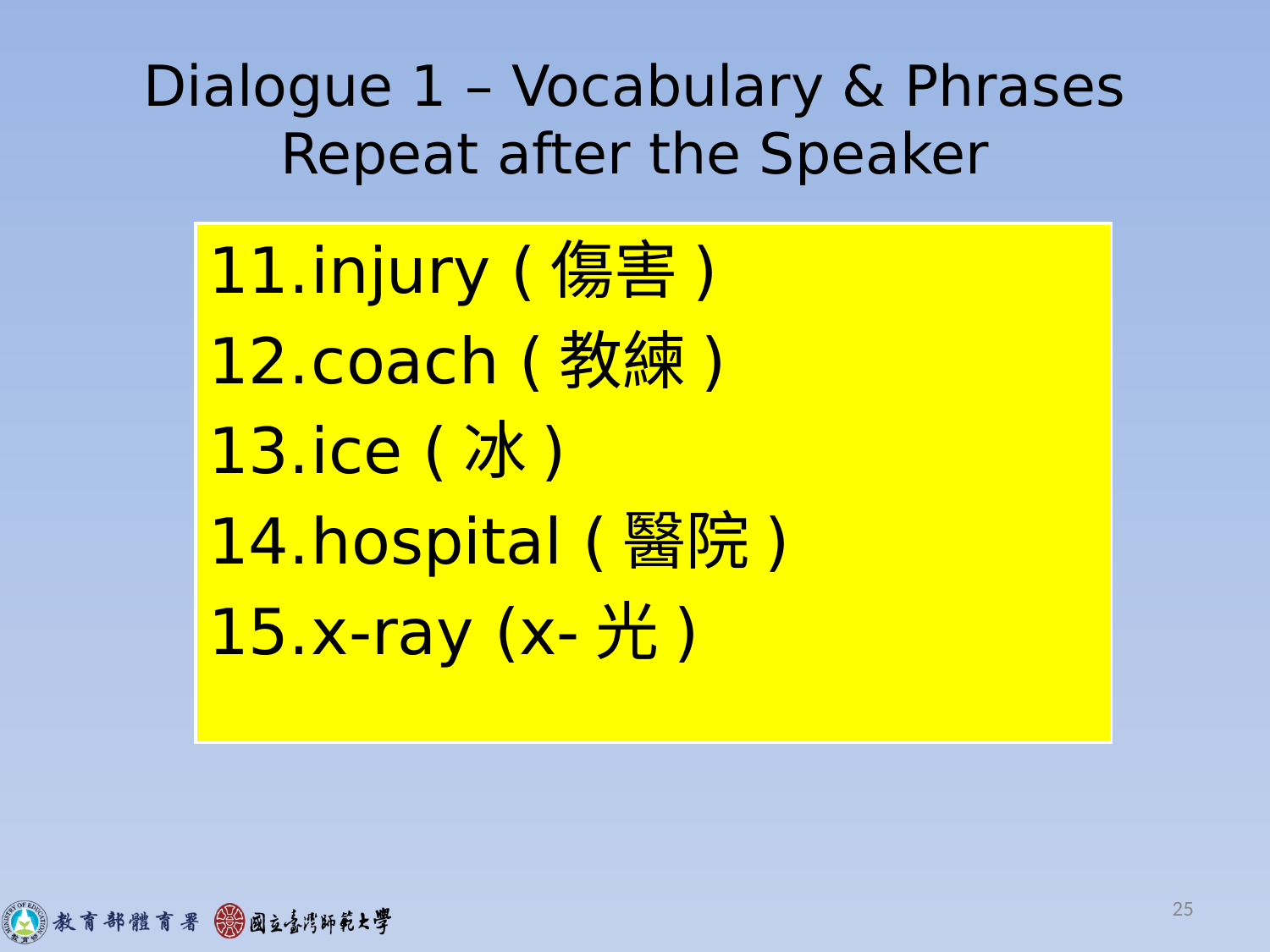

# Dialogue 1 – Vocabulary & Phrases Repeat after the Speaker
injury (傷害)
coach (教練)
ice (冰)
hospital (醫院)
x-ray (x-光)

25